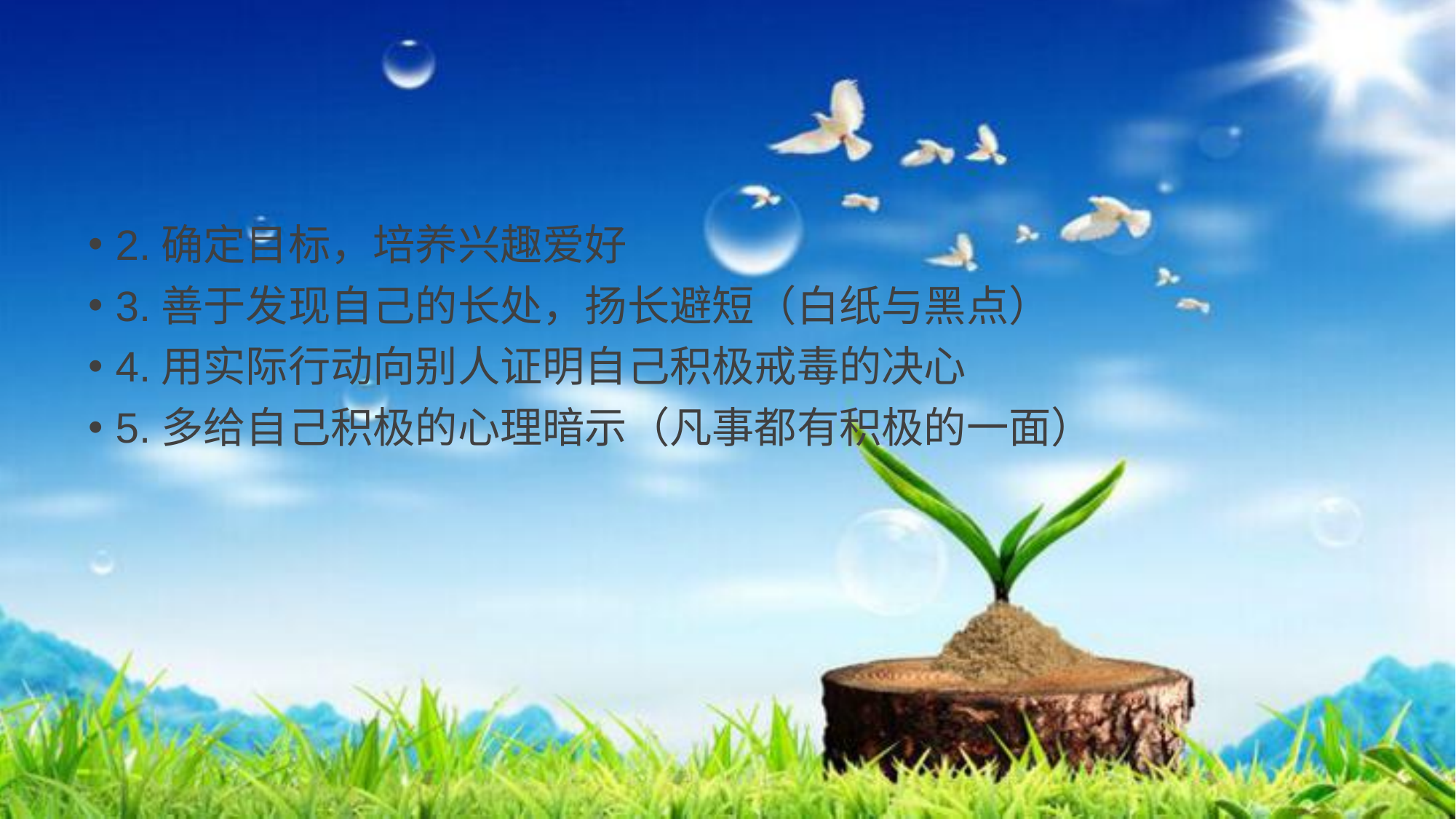

#
2.确定目标，培养兴趣爱好
3.善于发现自己的长处，扬长避短（白纸与黑点）
4.用实际行动向别人证明自己积极戒毒的决心
5.多给自己积极的心理暗示（凡事都有积极的一面）